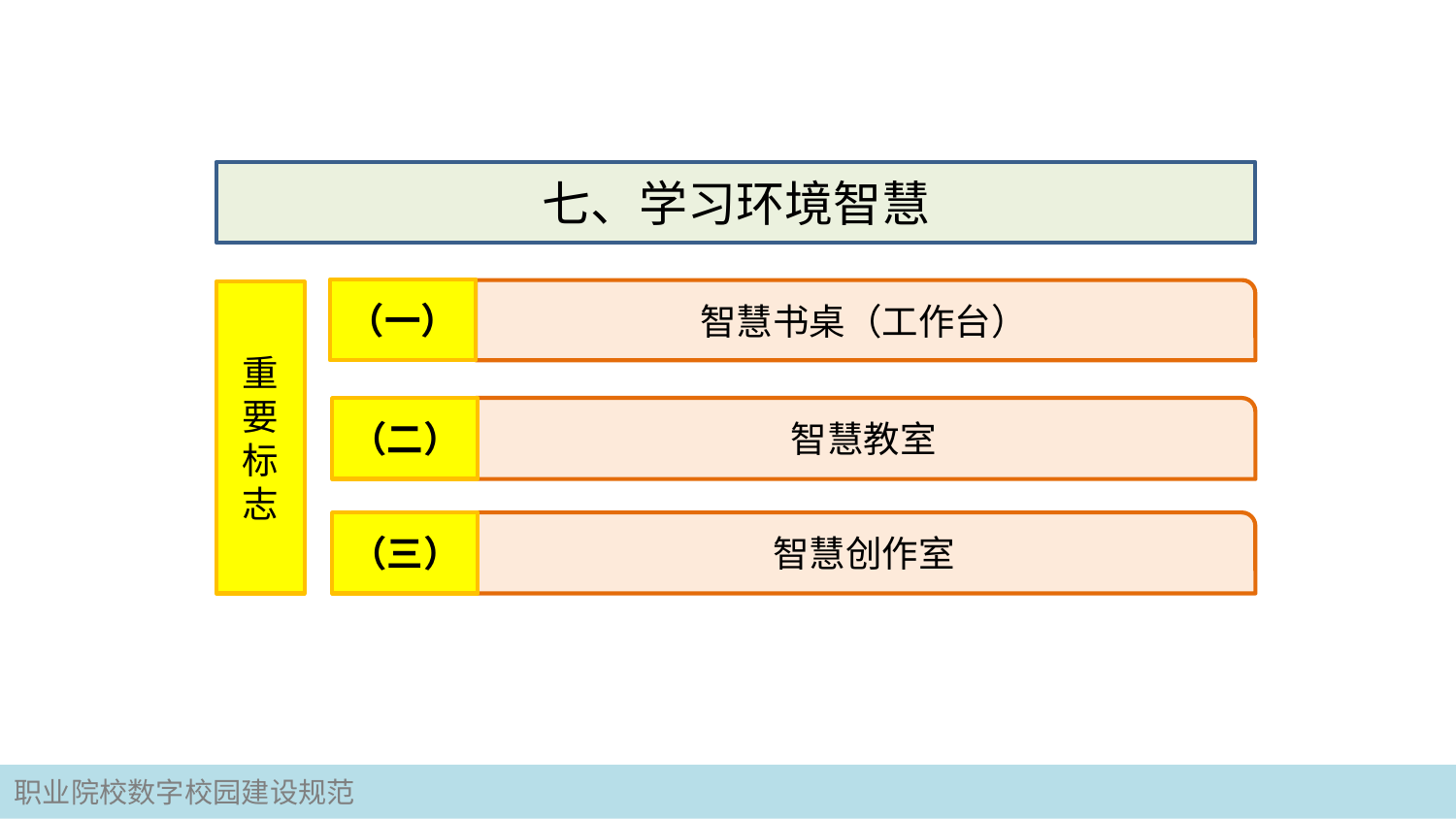

七、学习环境智慧
（一）
智慧书桌（工作台）
重要标志
智慧教室
（二）
（三）
智慧创作室
职业院校数字校园建设规范